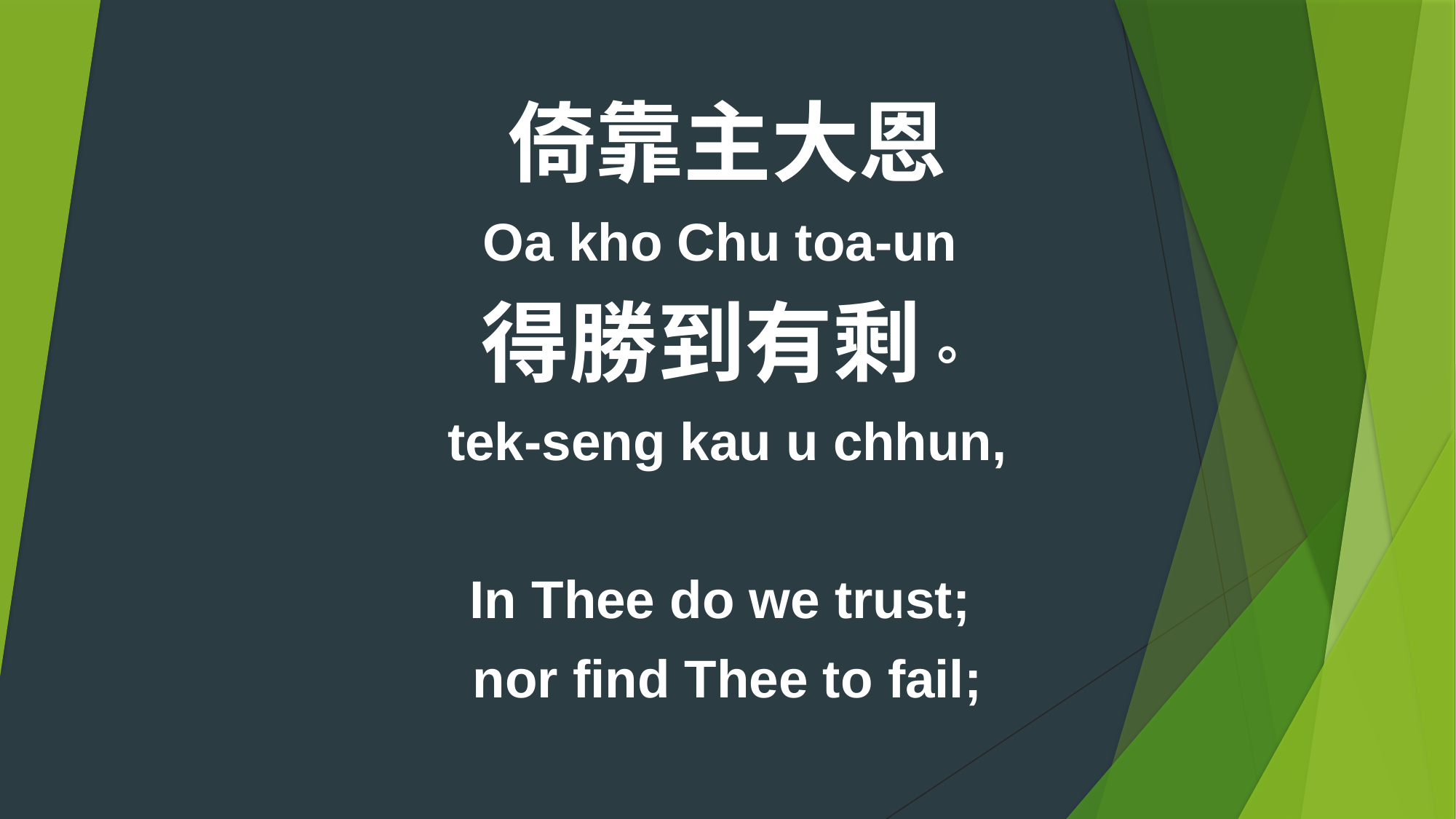

倚靠主大恩
Oa kho Chu toa-un
得勝到有剩。
tek-seng kau u chhun,

In Thee do we trust;
nor find Thee to fail;